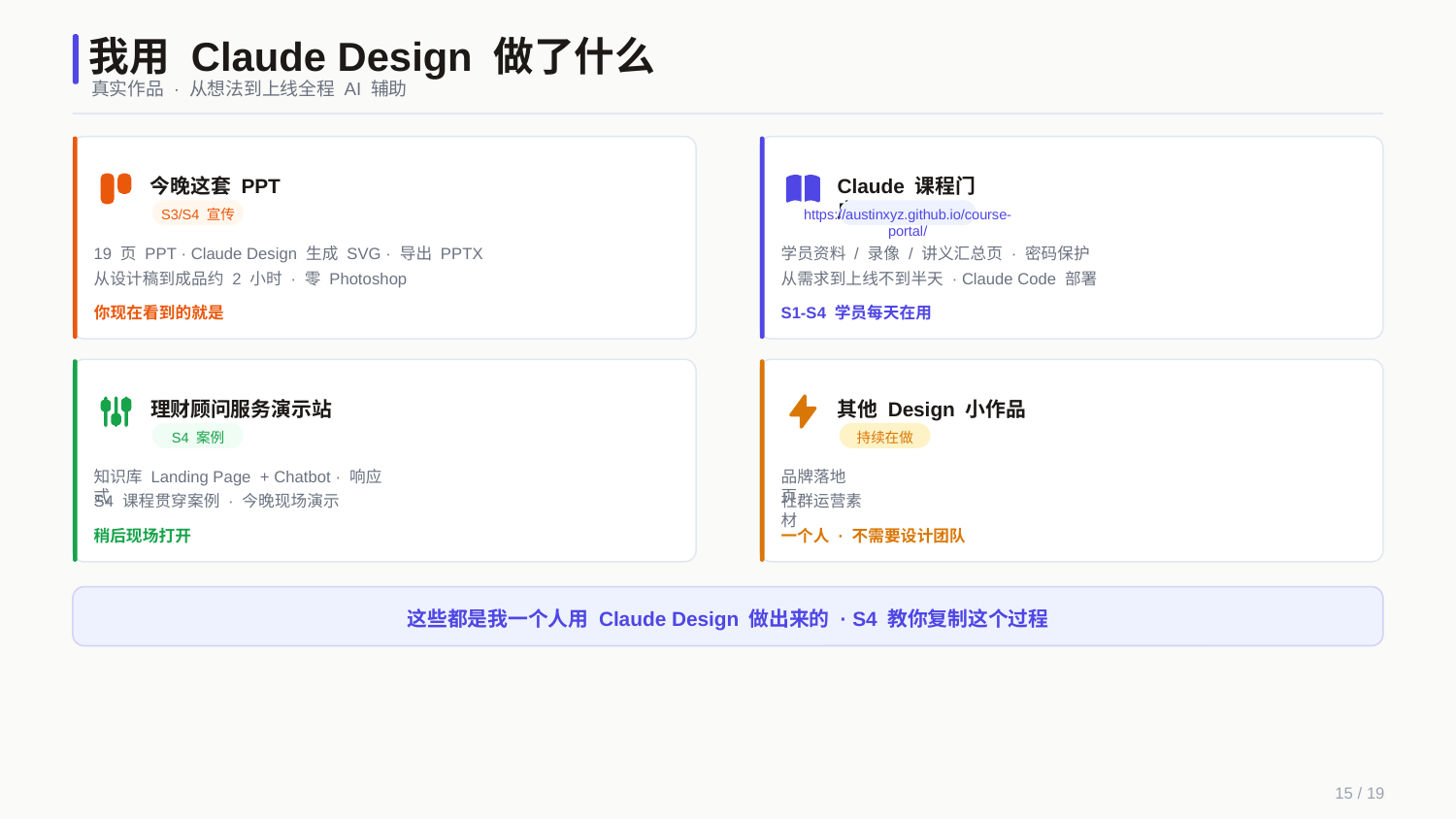

我用 Claude Design 做了什么

真实作品 · 从想法到上线全程 AI 辅助

Claude 课程门户
今晚这套 PPT

https://austinxyz.github.io/course-portal/
S3/S4 宣传
19 页 PPT · Claude Design 生成 SVG · 导出 PPTX
学员资料 / 录像 / 讲义汇总页 · 密码保护
从设计稿到成品约 2 小时 · 零 Photoshop
从需求到上线不到半天 · Claude Code 部署
你现在看到的就是
S1-S4 学员每天在用

理财顾问服务演示站
其他 Design 小作品

S4 案例
持续在做
知识库 Landing Page  + Chatbot · 响应式
品牌落地页
社群运营素材
S4 课程贯穿案例 · 今晚现场演示
稍后现场打开
一个人 · 不需要设计团队

这些都是我一个人用 Claude Design 做出来的 · S4 教你复制这个过程
15 / 19